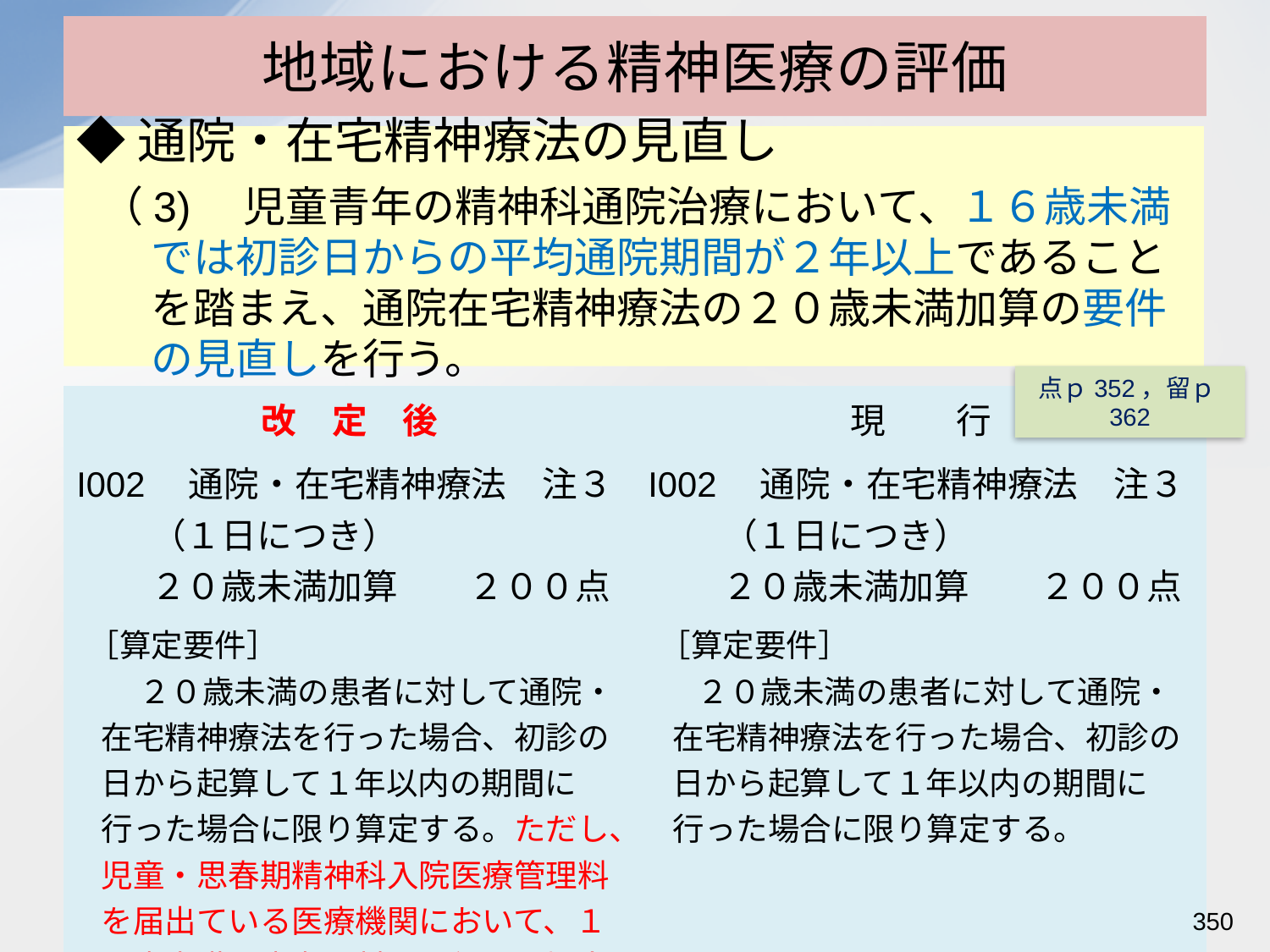

# 地域における精神医療の評価
◆通院・在宅精神療法の見直し
（3)　児童青年の精神科通院治療において、１６歳未満では初診日からの平均通院期間が２年以上であることを踏まえ、通院在宅精神療法の２０歳未満加算の要件の見直しを行う。
点ｐ352，留ｐ362
| 改　定　後 | 現　　行 |
| --- | --- |
| I002　通院・在宅精神療法　注３ （１日につき） ２０歳未満加算　　２００点 ［算定要件］ ２０歳未満の患者に対して通院・在宅精神療法を行った場合、初診の日から起算して１年以内の期間に行った場合に限り算定する。ただし、児童・思春期精神科入院医療管理料を届出ている医療機関において、１６歳未満の患者に対して行った場合は２年以内に限り算定する。 | I002　通院・在宅精神療法　注３ （１日につき） ２０歳未満加算　　２００点 ［算定要件］ ２０歳未満の患者に対して通院・在宅精神療法を行った場合、初診の日から起算して１年以内の期間に行った場合に限り算定する。 |
350